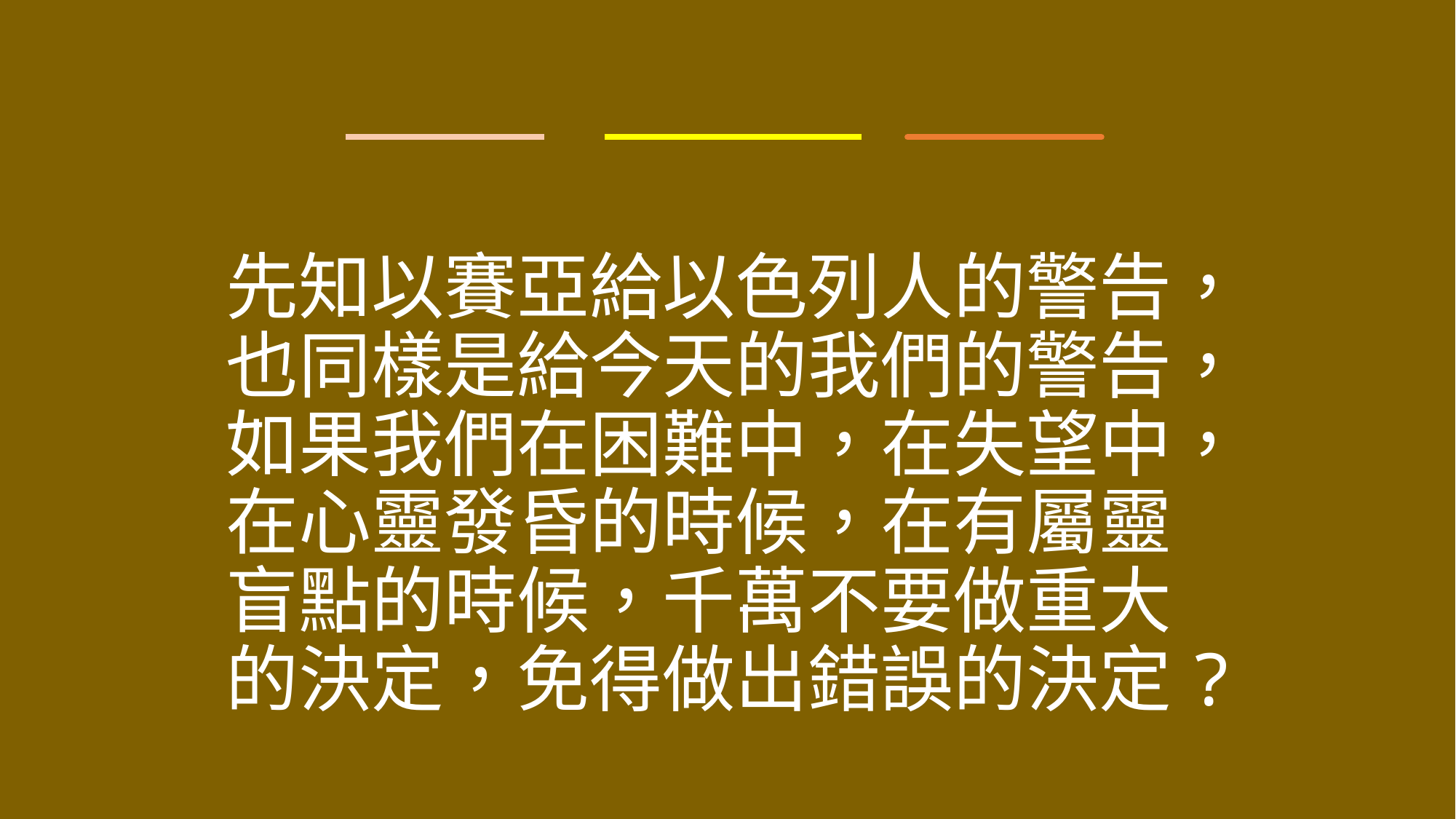

先知以賽亞給以色列人的警告，也同樣是給今天的我們的警告，如果我們在困難中，在失望中，在心靈發昏的時候，在有屬靈盲點的時候，千萬不要做重大的決定，免得做出錯誤的決定?